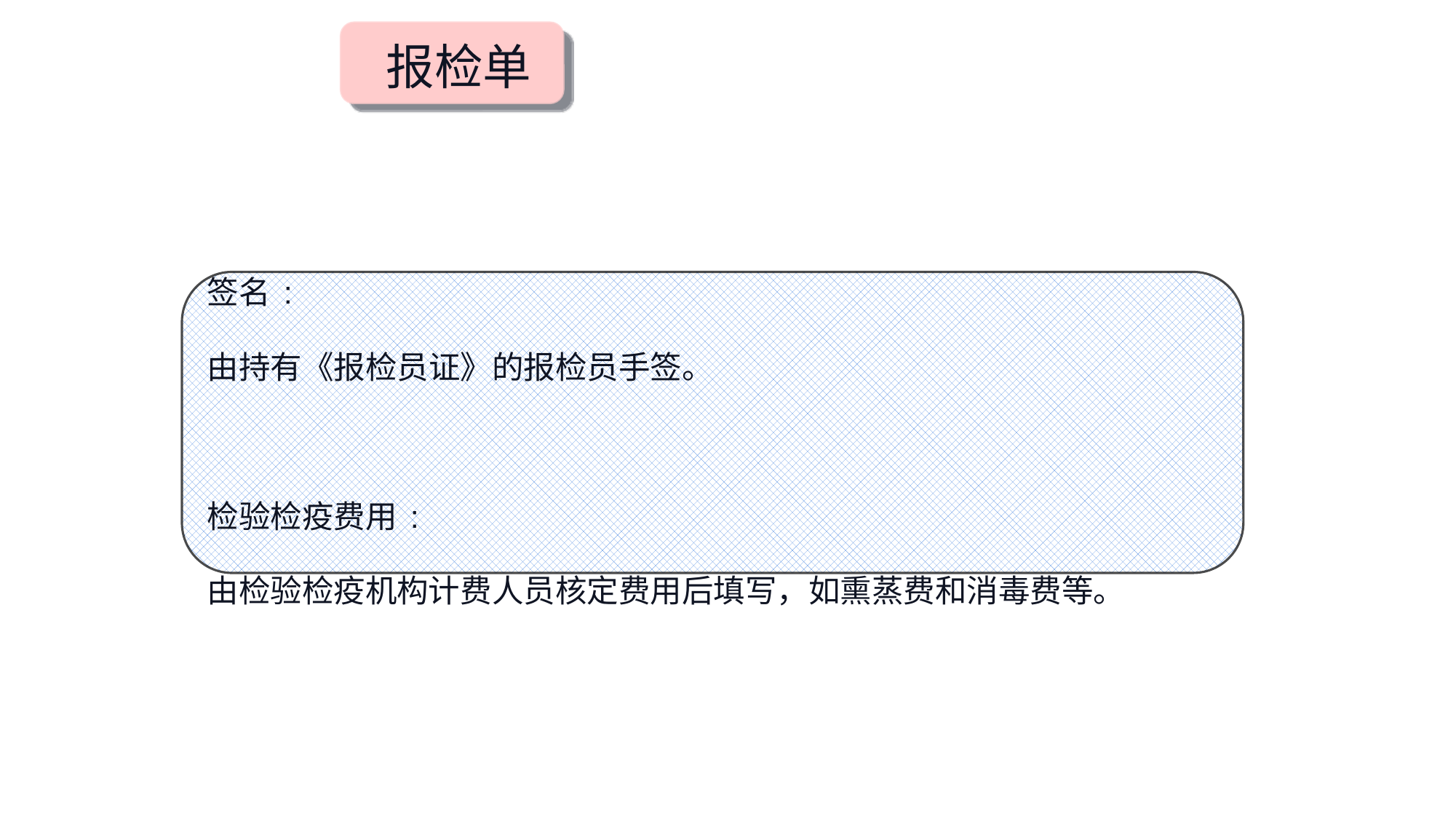

报检单

签名:
由持有《报检员证》的报检员手签。

检验检疫费用:
由检验检疫机构计费人员核定费用后填写，如熏蒸费和消毒费等。

238